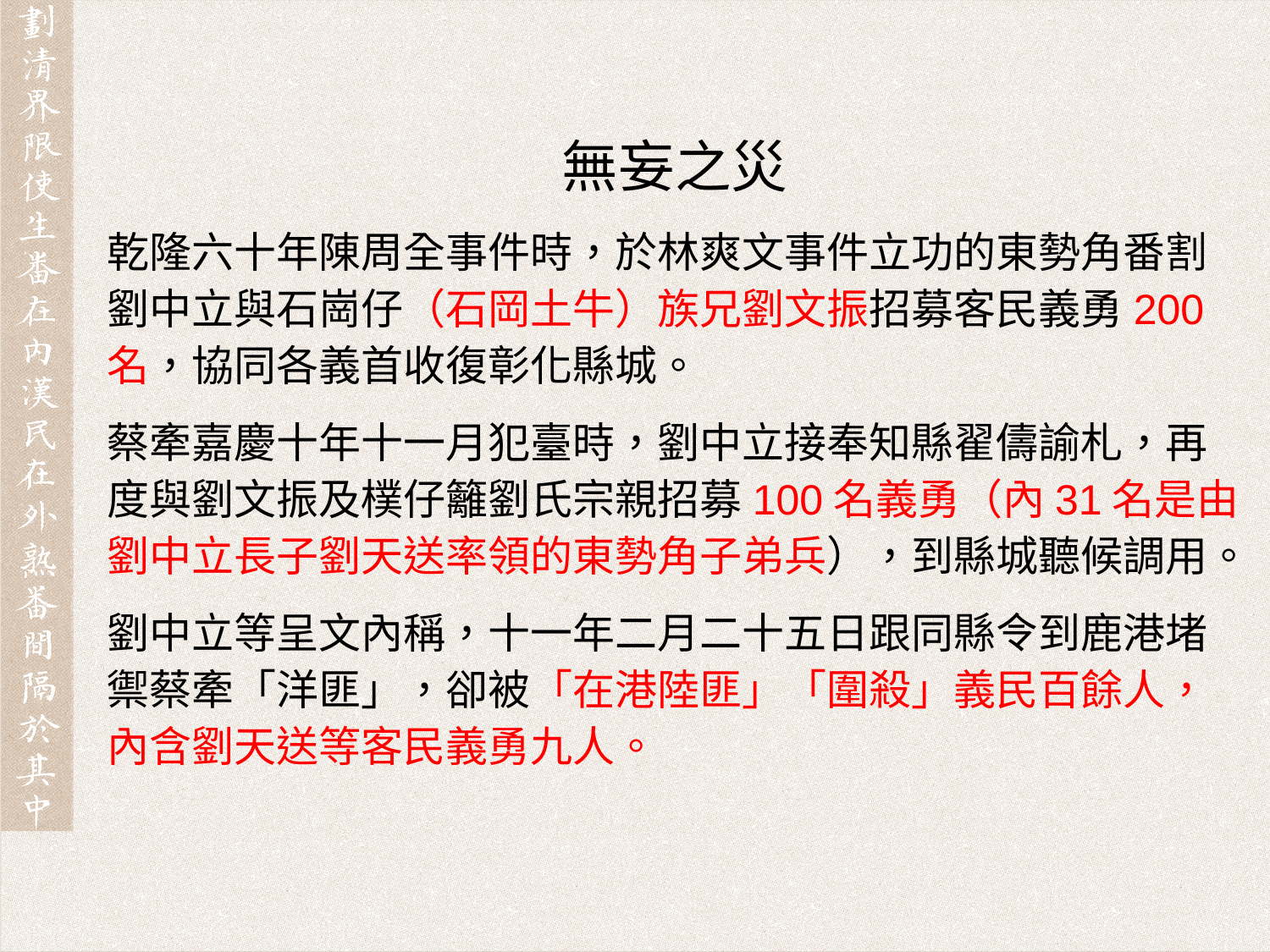

無妄之災
乾隆六十年陳周全事件時，於林爽文事件立功的東勢角番割劉中立與石崗仔（石岡土牛）族兄劉文振招募客民義勇200名，協同各義首收復彰化縣城。
蔡牽嘉慶十年十一月犯臺時，劉中立接奉知縣翟儔諭札，再度與劉文振及樸仔籬劉氏宗親招募100名義勇（內31名是由劉中立長子劉天送率領的東勢角子弟兵），到縣城聽候調用。
劉中立等呈文內稱，十一年二月二十五日跟同縣令到鹿港堵禦蔡牽「洋匪」，卻被「在港陸匪」「圍殺」義民百餘人，內含劉天送等客民義勇九人。